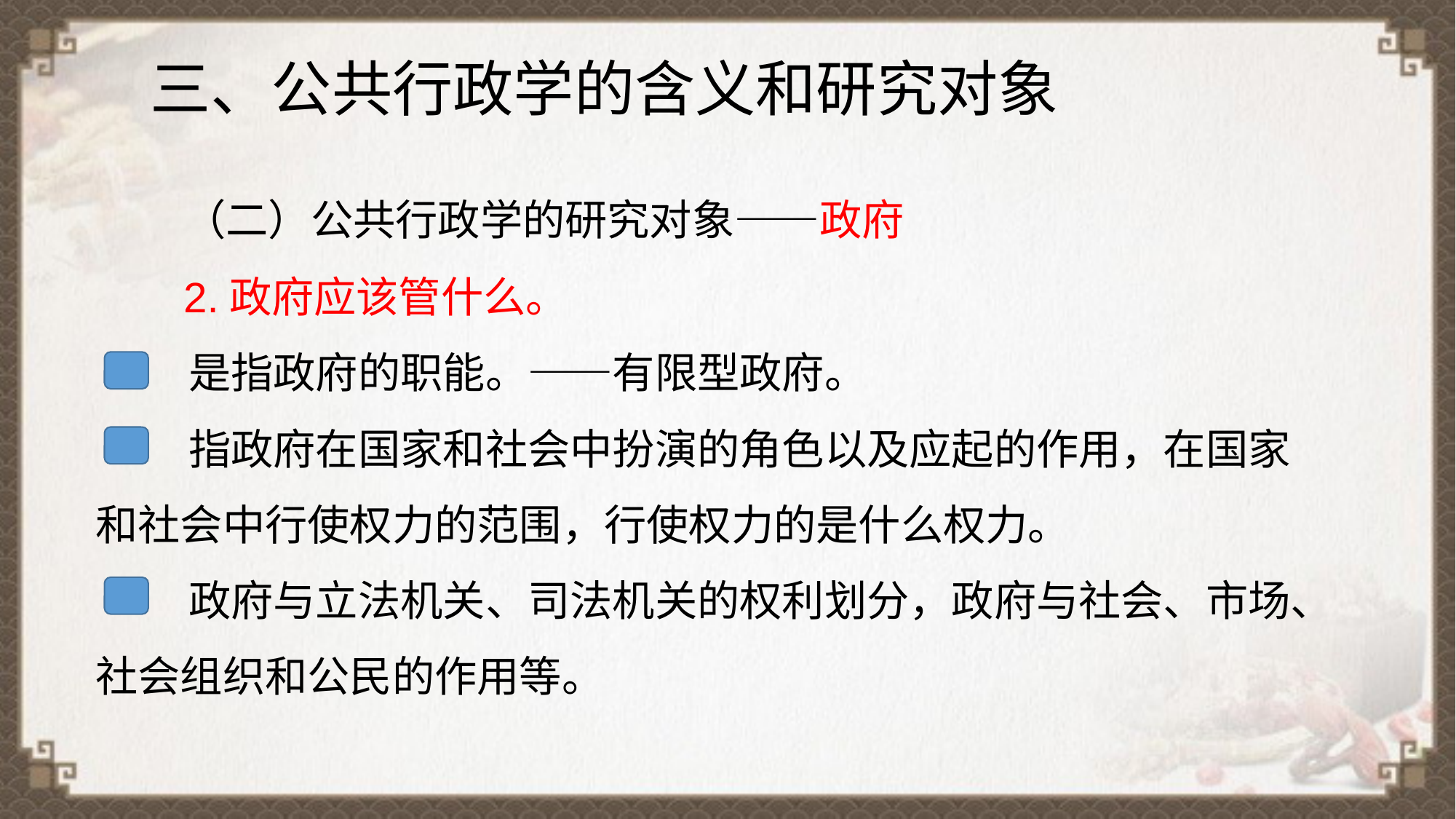

三、公共行政学的含义和研究对象

  （二）公共行政学的研究对象——政府
   2.政府应该管什么。
   是指政府的职能。——有限型政府。
   指政府在国家和社会中扮演的角色以及应起的作用，在国家和社会中行使权力的范围，行使权力的是什么权力。
   政府与立法机关、司法机关的权利划分，政府与社会、市场、社会组织和公民的作用等。